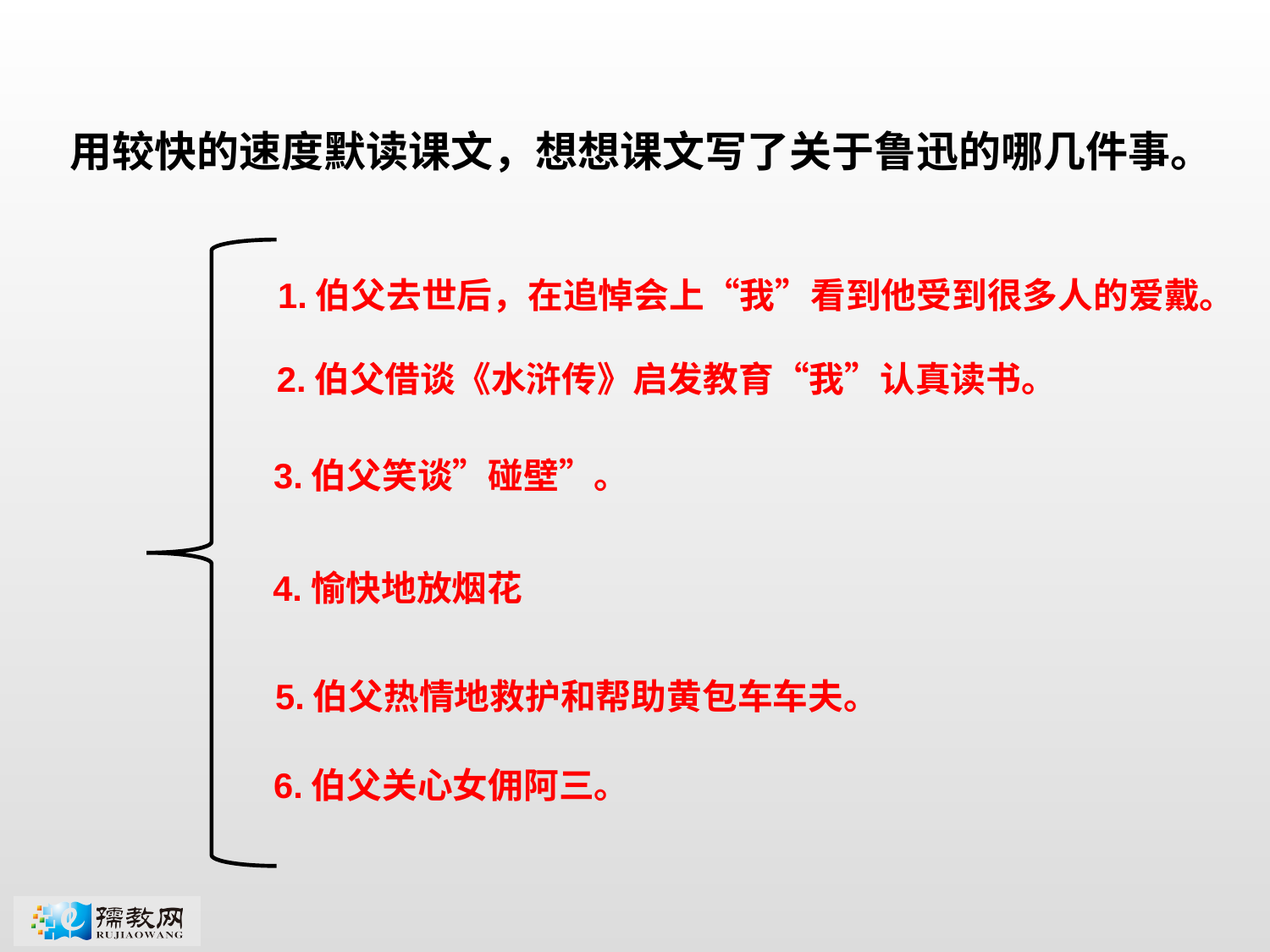

用较快的速度默读课文，想想课文写了关于鲁迅的哪几件事。

1.伯父去世后，在追悼会上“我”看到他受到很多人的爱戴。
2.伯父借谈《水浒传》启发教育“我”认真读书。
3.伯父笑谈”碰壁”。
4.愉快地放烟花
5.伯父热情地救护和帮助黄包车车夫。
6.伯父关心女佣阿三。